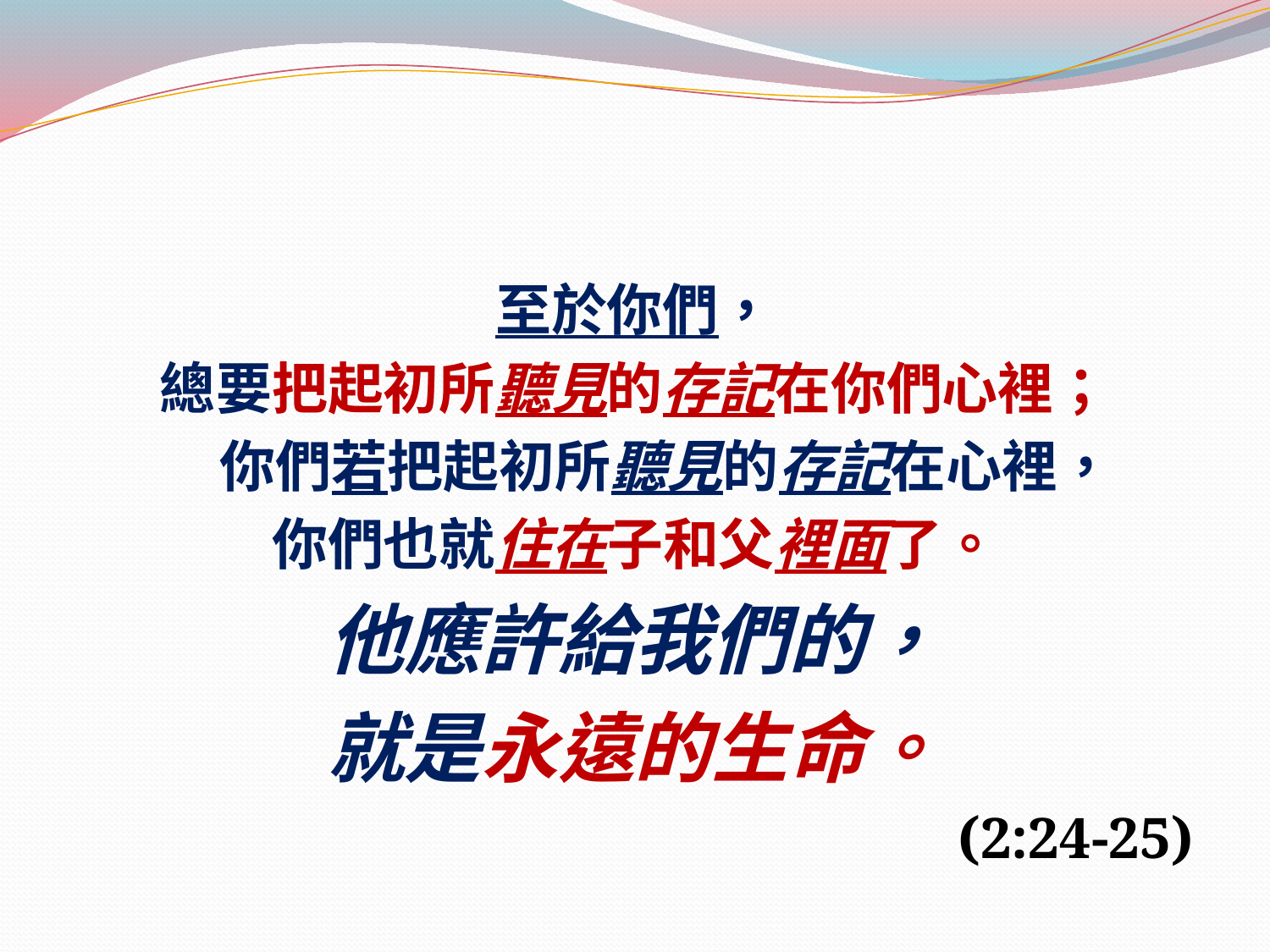

#
至於你們，
總要把起初所聽見的存記在你們心裡；
    你們若把起初所聽見的存記在心裡，
你們也就住在子和父裡面了。
他應許給我們的，
就是永遠的生命。
(2:24-25)